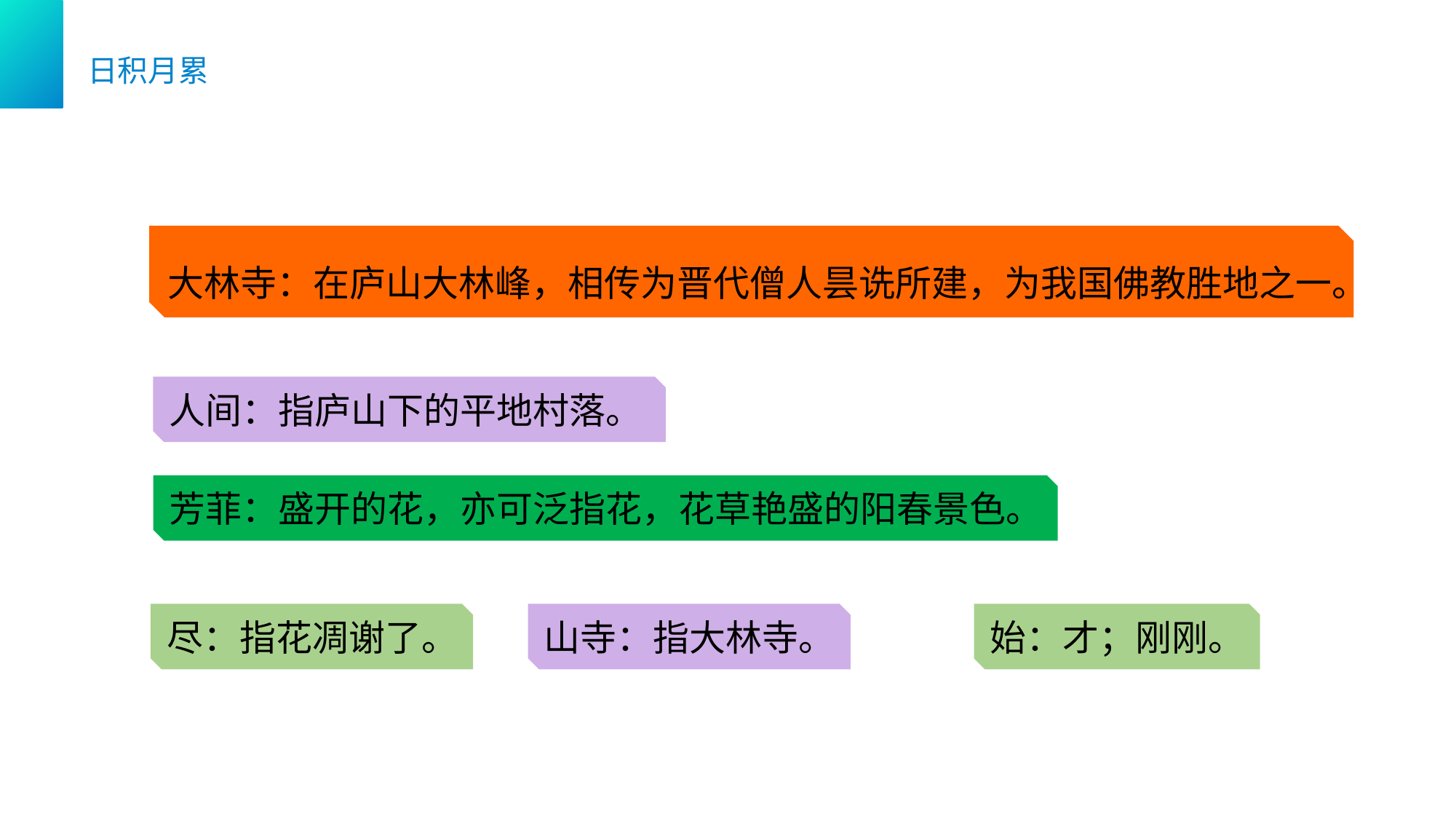

日积月累
大林寺：在庐山大林峰，相传为晋代僧人昙诜所建，为我国佛教胜地之一。
人间：指庐山下的平地村落。
芳菲：盛开的花，亦可泛指花，花草艳盛的阳春景色。
尽：指花凋谢了。
山寺：指大林寺。
始：才；刚刚。